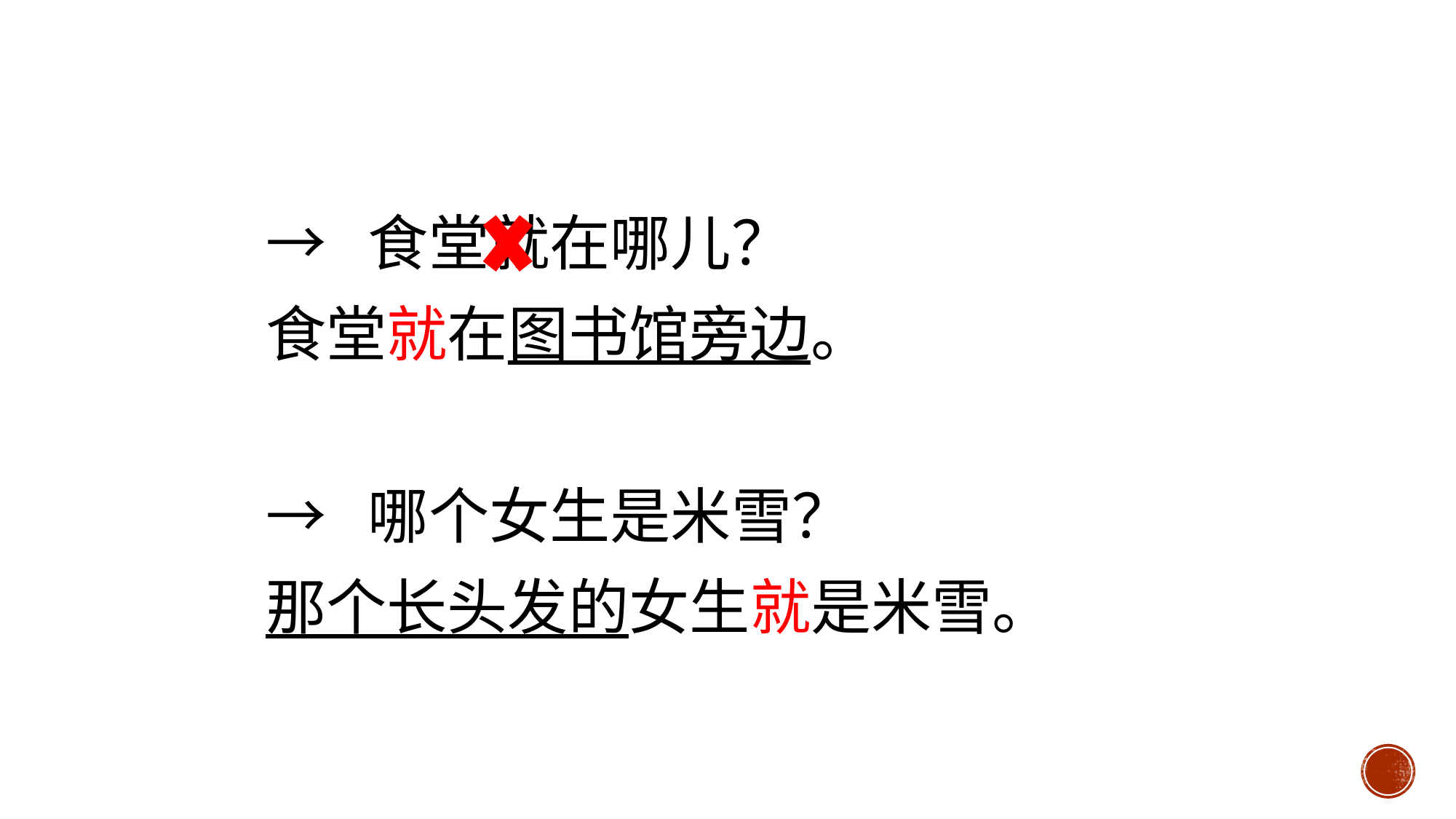

→  食堂就在哪儿？
食堂就在图书馆旁边。

→  哪个女生是米雪？
那个长头发的女生就是米雪。